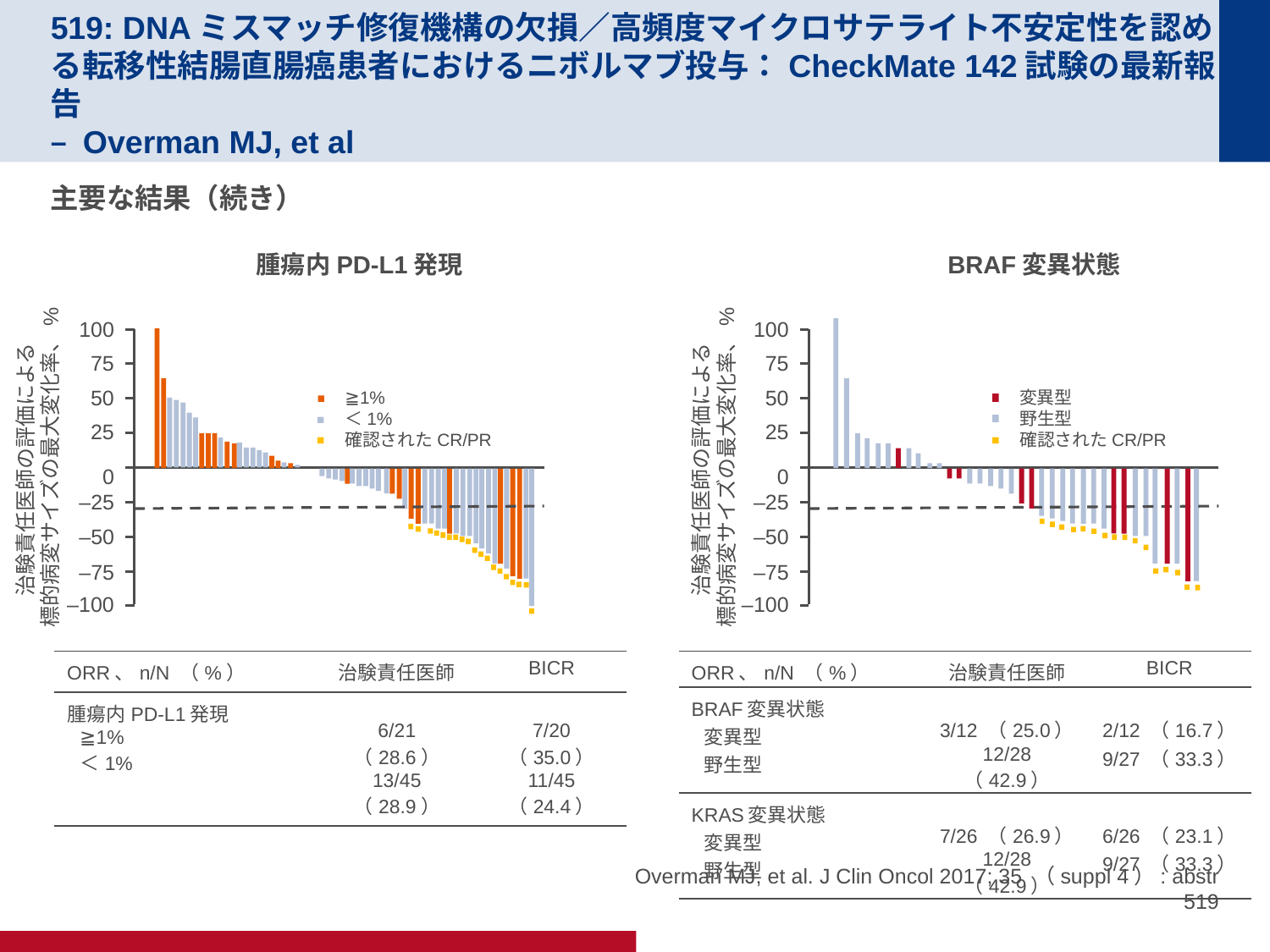

# 519: DNAミスマッチ修復機構の欠損／高頻度マイクロサテライト不安定性を認める転移性結腸直腸癌患者におけるニボルマブ投与：CheckMate 142試験の最新報告 – Overman MJ, et al
主要な結果（続き）
腫瘍内PD-L1発現
BRAF変異状態
100
75
50
25
治験責任医師の評価による
標的病変サイズの最大変化率、%
0
–25
–50
–75
–100
100
75
50
25
治験責任医師の評価による
標的病変サイズの最大変化率、%
0
–25
–50
–75
–100

≧1%
＜1%
確認されたCR/PR
変異型
野生型
確認されたCR/PR

| ORR、n/N （%） | 治験責任医師 | BICR |
| --- | --- | --- |
| 腫瘍内PD-L1発現 ≧1% ＜1% | 6/21 （28.6） 13/45 （28.9） | 7/20 （35.0） 11/45 （24.4） |
| ORR、n/N （%） | 治験責任医師 | BICR |
| --- | --- | --- |
| BRAF変異状態 変異型 野生型 | 3/12 （25.0） 12/28 （42.9） | 2/12 （16.7） 9/27 （33.3） |
| KRAS変異状態 変異型 野生型 | 7/26 （26.9） 12/28 （42.9） | 6/26 （23.1） 9/27 （33.3） |
Overman MJ, et al. J Clin Oncol 2017; 35 （suppl 4）: abstr 519